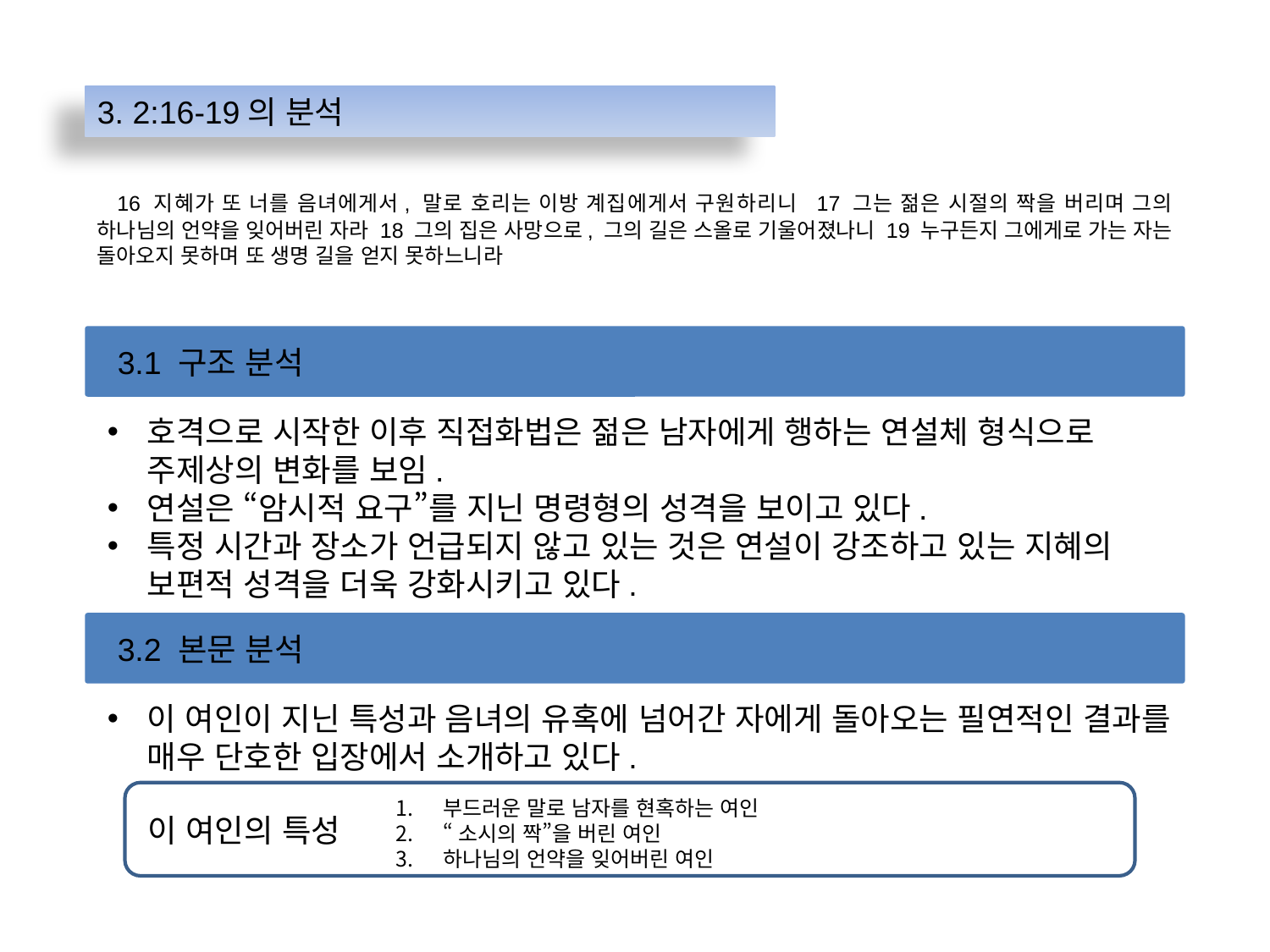

3. 2:16-19의 분석

  16 지혜가 또 너를 음녀에게서, 말로 호리는 이방 계집에게서 구원하리니  17 그는 젊은 시절의 짝을 버리며 그의 하나님의 언약을 잊어버린 자라 18 그의 집은 사망으로, 그의 길은 스올로 기울어졌나니 19 누구든지 그에게로 가는 자는 돌아오지 못하며 또 생명 길을 얻지 못하느니라

3.1 구조 분석
호격으로 시작한 이후 직접화법은 젊은 남자에게 행하는 연설체 형식으로 주제상의 변화를 보임.
연설은 “암시적 요구”를 지닌 명령형의 성격을 보이고 있다.
특정 시간과 장소가 언급되지 않고 있는 것은 연설이 강조하고 있는 지혜의 보편적 성격을 더욱 강화시키고 있다.

3.2 본문 분석
이 여인이 지닌 특성과 음녀의 유혹에 넘어간 자에게 돌아오는 필연적인 결과를 매우 단호한 입장에서 소개하고 있다.

부드러운 말로 남자를 현혹하는 여인
“소시의 짝”을 버린 여인
하나님의 언약을 잊어버린 여인
이 여인의 특성